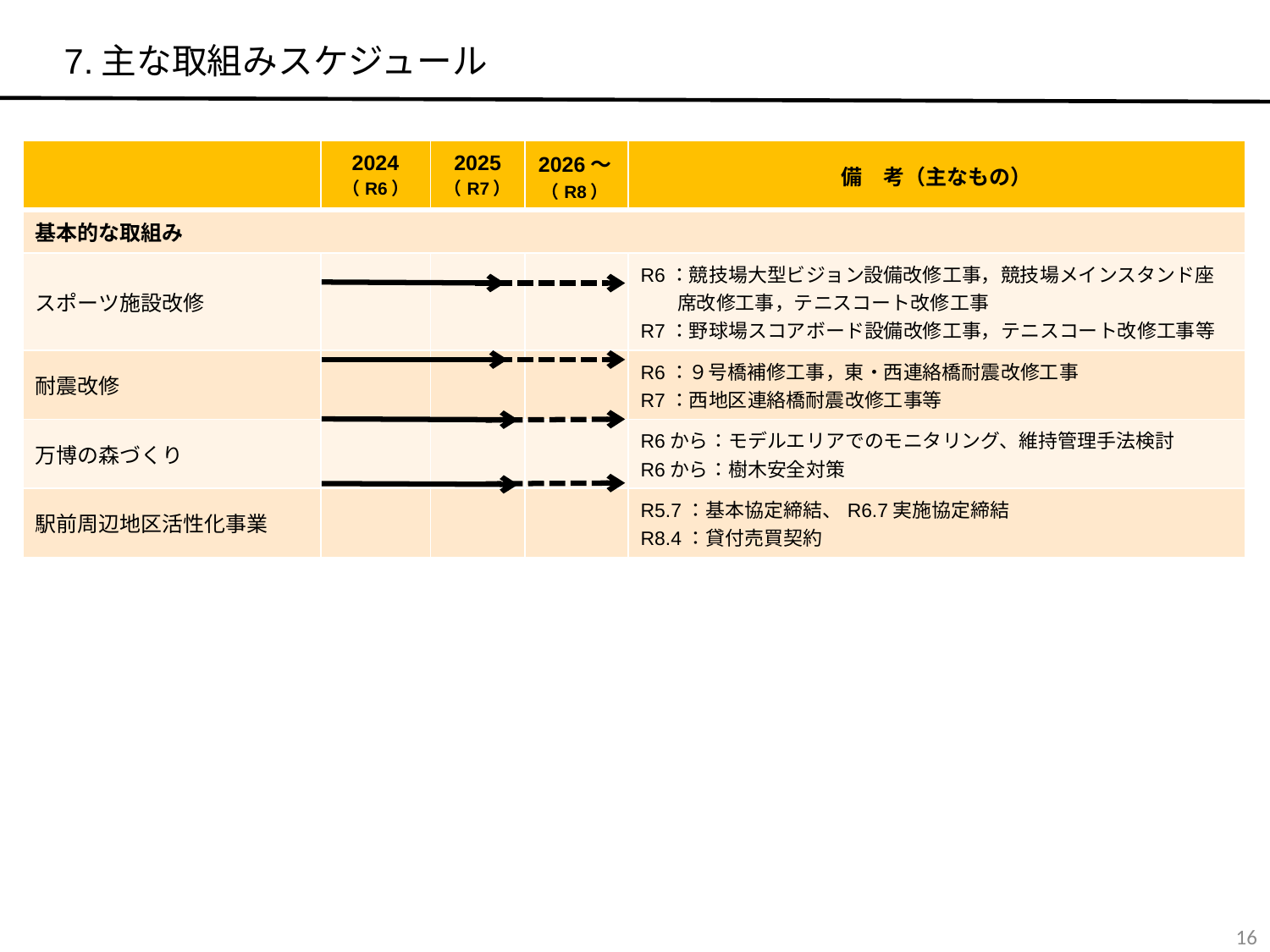

7.主な取組みスケジュール
|  | 2024 （R6） | 2025 （R7） | 2026～ （R8） | 備　考（主なもの） |
| --- | --- | --- | --- | --- |
| 基本的な取組み |  |  |  |  |
| スポーツ施設改修 |  |  |  | R6：競技場大型ビジョン設備改修工事，競技場メインスタンド座 席改修工事，テニスコート改修工事 R7：野球場スコアボード設備改修工事，テニスコート改修工事等 |
| 耐震改修 |  |  |  | R6：９号橋補修工事，東・西連絡橋耐震改修工事 R7：西地区連絡橋耐震改修工事等 |
| 万博の森づくり |  |  |  | R6から：モデルエリアでのモニタリング、維持管理手法検討 R6から：樹木安全対策 |
| 駅前周辺地区活性化事業 |  |  |  | R5.7：基本協定締結、R6.7実施協定締結 R8.4：貸付売買契約 |
16